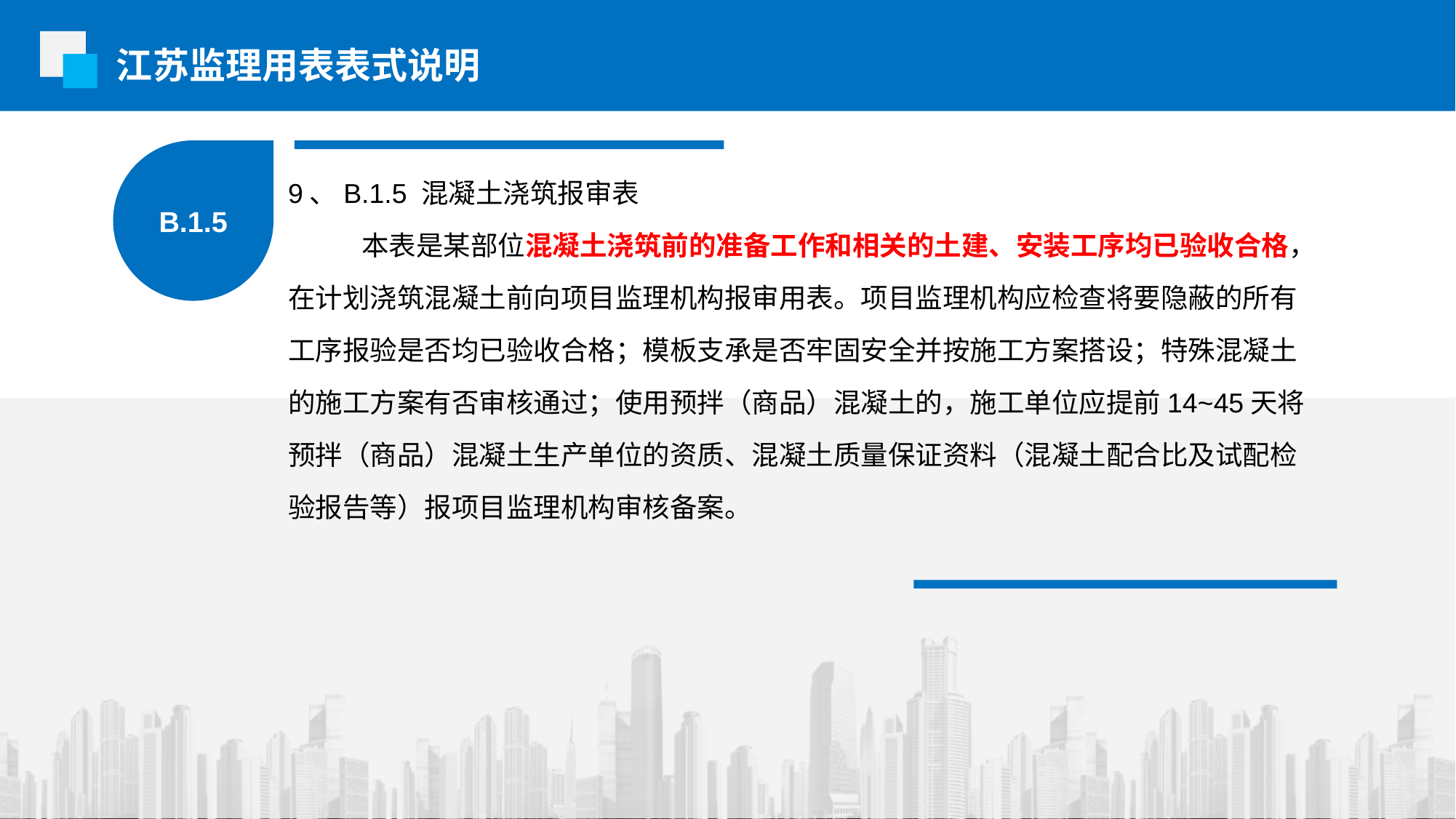

江苏监理用表表式说明

B.1.5
9、B.1.5 混凝土浇筑报审表
    本表是某部位混凝土浇筑前的准备工作和相关的土建、安装工序均已验收合格，在计划浇筑混凝土前向项目监理机构报审用表。项目监理机构应检查将要隐蔽的所有工序报验是否均已验收合格；模板支承是否牢固安全并按施工方案搭设；特殊混凝土的施工方案有否审核通过；使用预拌（商品）混凝土的，施工单位应提前14~45天将预拌（商品）混凝土生产单位的资质、混凝土质量保证资料（混凝土配合比及试配检验报告等）报项目监理机构审核备案。